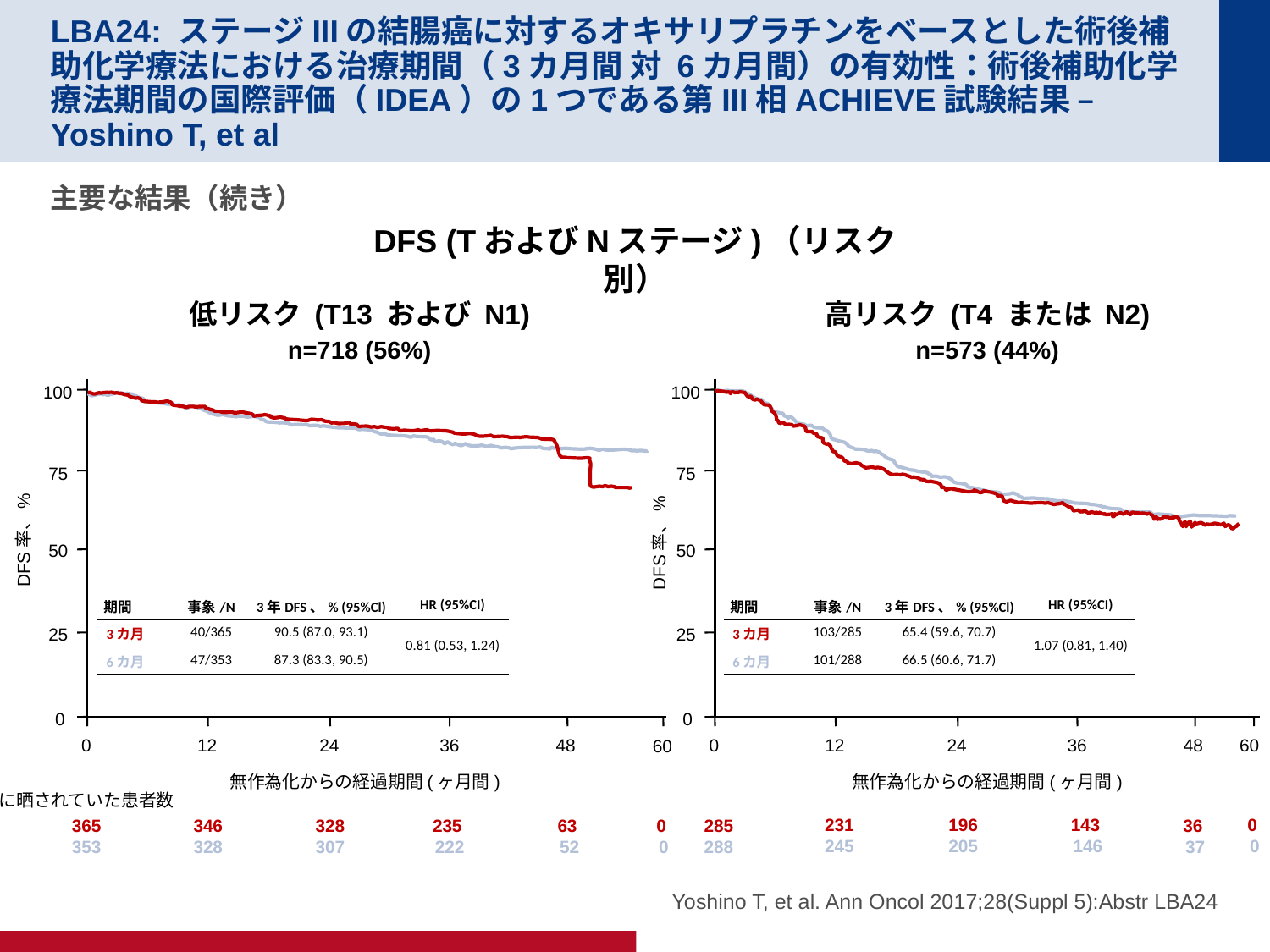

# LBA24: ステージIIIの結腸癌に対するオキサリプラチンをベースとした術後補助化学療法における治療期間（3カ月間 対 6カ月間）の有効性：術後補助化学療法期間の国際評価（IDEA）の1つである第III相ACHIEVE試験結果 – Yoshino T, et al
主要な結果（続き）
DFS (TおよびNステージ)（リスク別）
低リスク (T13 および N1)
高リスク (T4 または N2)
n=718 (56%)
n=573 (44%)
100
75
50
25
0
100
75
50
25
0

DFS率、%
DFS率、%
| 期間 | 事象/N | 3年DFS、% (95%Cl) | HR (95%CI) |
| --- | --- | --- | --- |
| 3カ月 | 40/365 | 90.5 (87.0, 93.1) | 0.81 (0.53, 1.24) |
| 6カ月 | 47/353 | 87.3 (83.3, 90.5) |  |
| 期間 | 事象/N | 3年DFS、% (95%Cl) | HR (95%CI) |
| --- | --- | --- | --- |
| 3カ月 | 103/285 | 65.4 (59.6, 70.7) | 1.07 (0.81, 1.40) |
| 6カ月 | 101/288 | 66.5 (60.6, 71.7) |  |
0
12
24
36
48
0
12
24
36
48
60
60
無作為化からの経過期間(ヶ月間)
無作為化からの経過期間(ヶ月間)
リスクに晒されていた患者数
231 245
196
205
143
146
36
37
285 288
0
0
0
0
365 353
346 328
328
307
235
222
63
52
Yoshino T, et al. Ann Oncol 2017;28(Suppl 5):Abstr LBA24